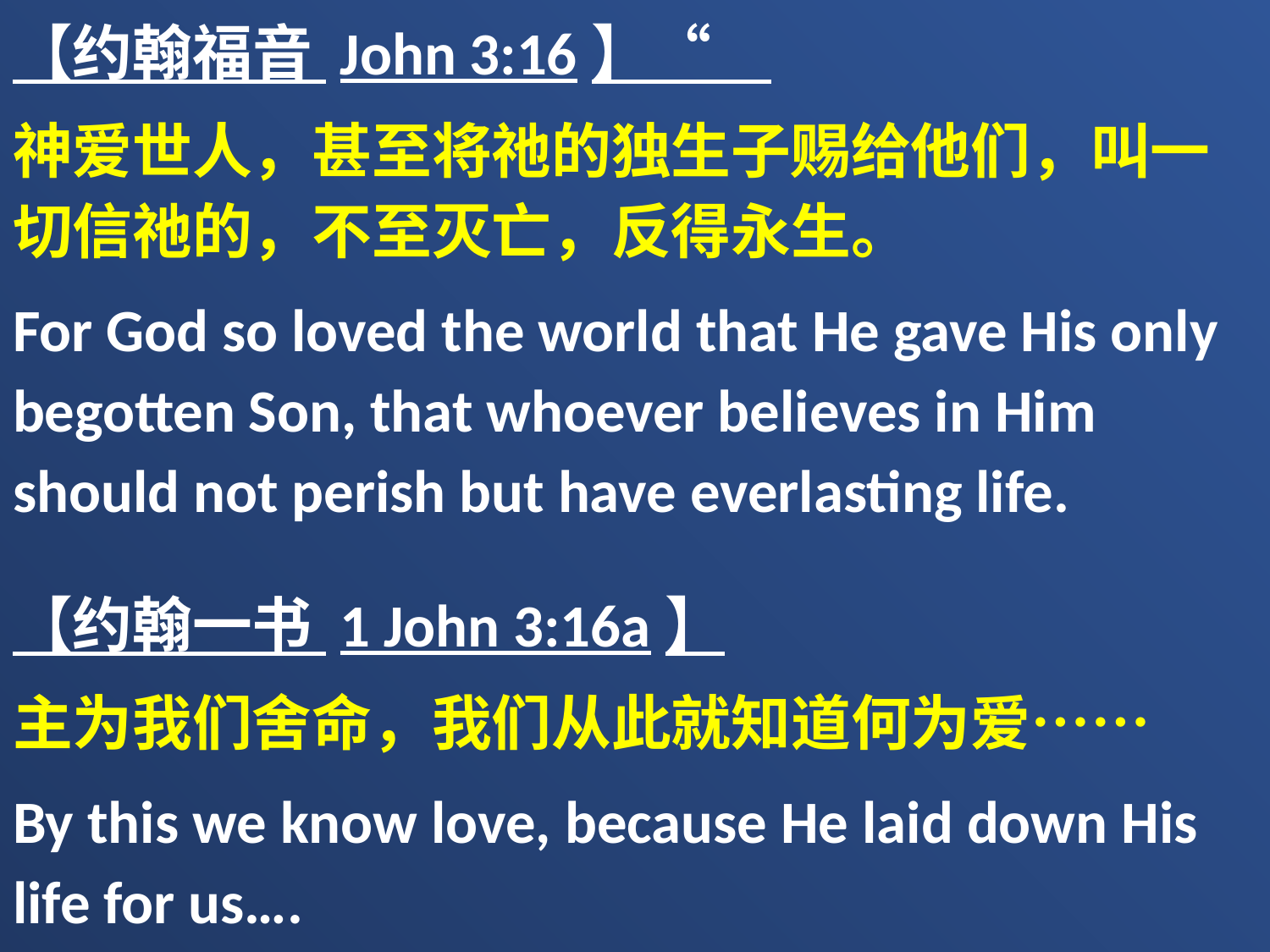

【约翰福音 John 3:16】“
神爱世人，甚至将祂的独生子赐给他们，叫一切信祂的，不至灭亡，反得永生。
For God so loved the world that He gave His only begotten Son, that whoever believes in Him should not perish but have everlasting life.

【约翰一书 1 John 3:16a】
主为我们舍命，我们从此就知道何为爱……
By this we know love, because He laid down His life for us….